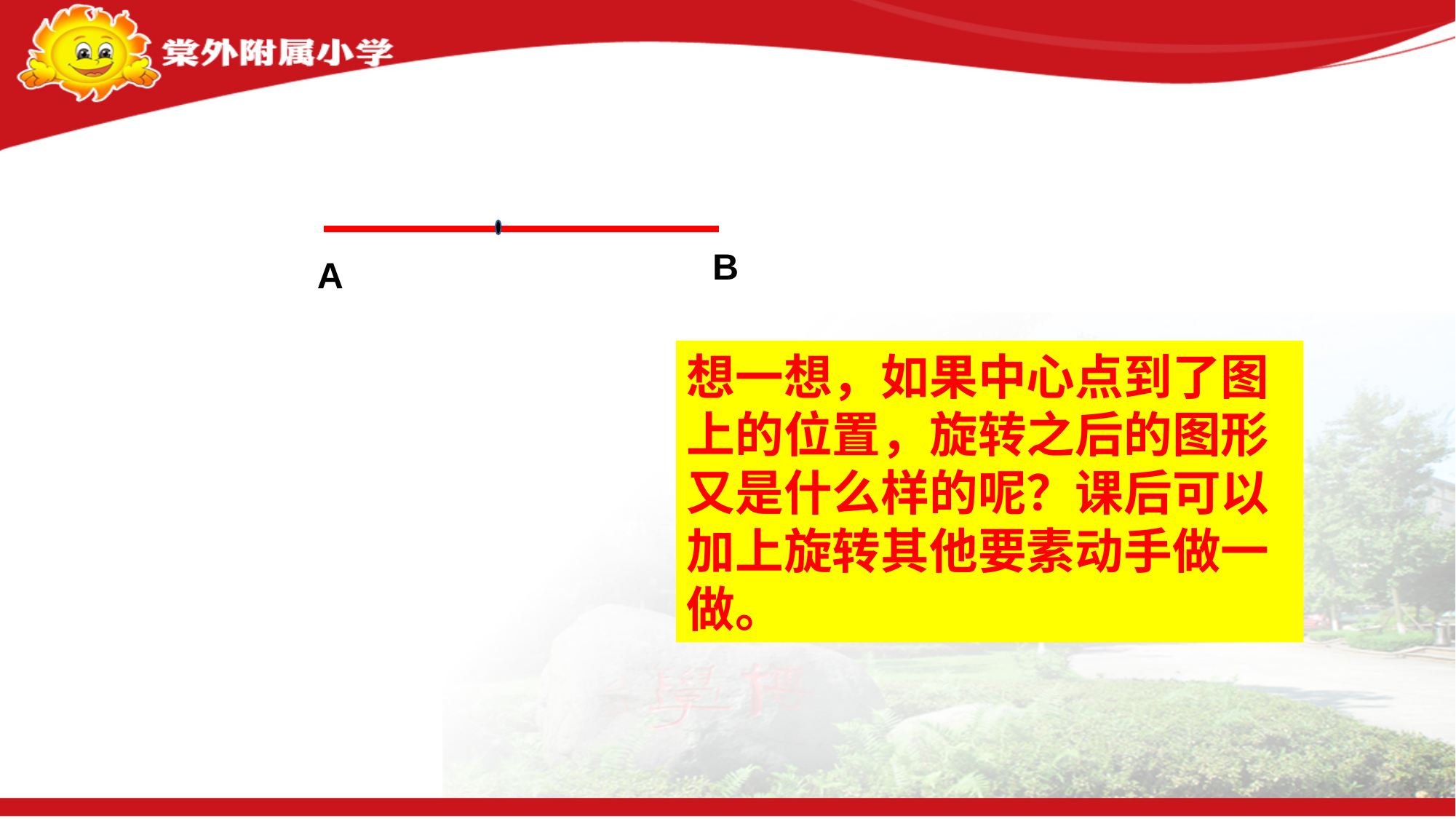

B
A
想一想，如果中心点到了图上的位置，旋转之后的图形又是什么样的呢？课后可以加上旋转其他要素动手做一做。